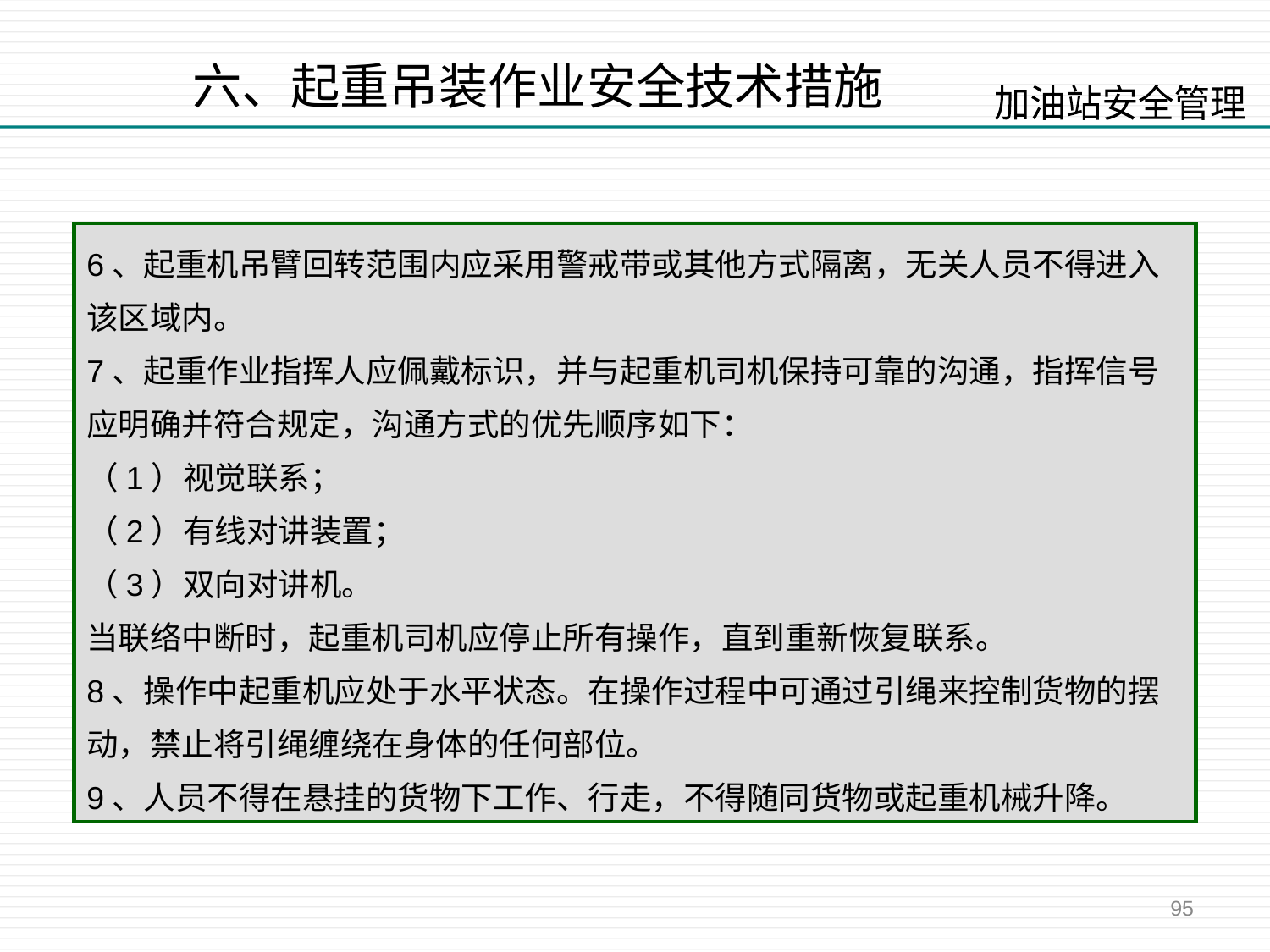

六、起重吊装作业安全技术措施
6、起重机吊臂回转范围内应采用警戒带或其他方式隔离，无关人员不得进入该区域内。
7、起重作业指挥人应佩戴标识，并与起重机司机保持可靠的沟通，指挥信号应明确并符合规定，沟通方式的优先顺序如下：
（1）视觉联系；
（2）有线对讲装置；
（3）双向对讲机。
当联络中断时，起重机司机应停止所有操作，直到重新恢复联系。
8、操作中起重机应处于水平状态。在操作过程中可通过引绳来控制货物的摆动，禁止将引绳缠绕在身体的任何部位。
9、人员不得在悬挂的货物下工作、行走，不得随同货物或起重机械升降。
95